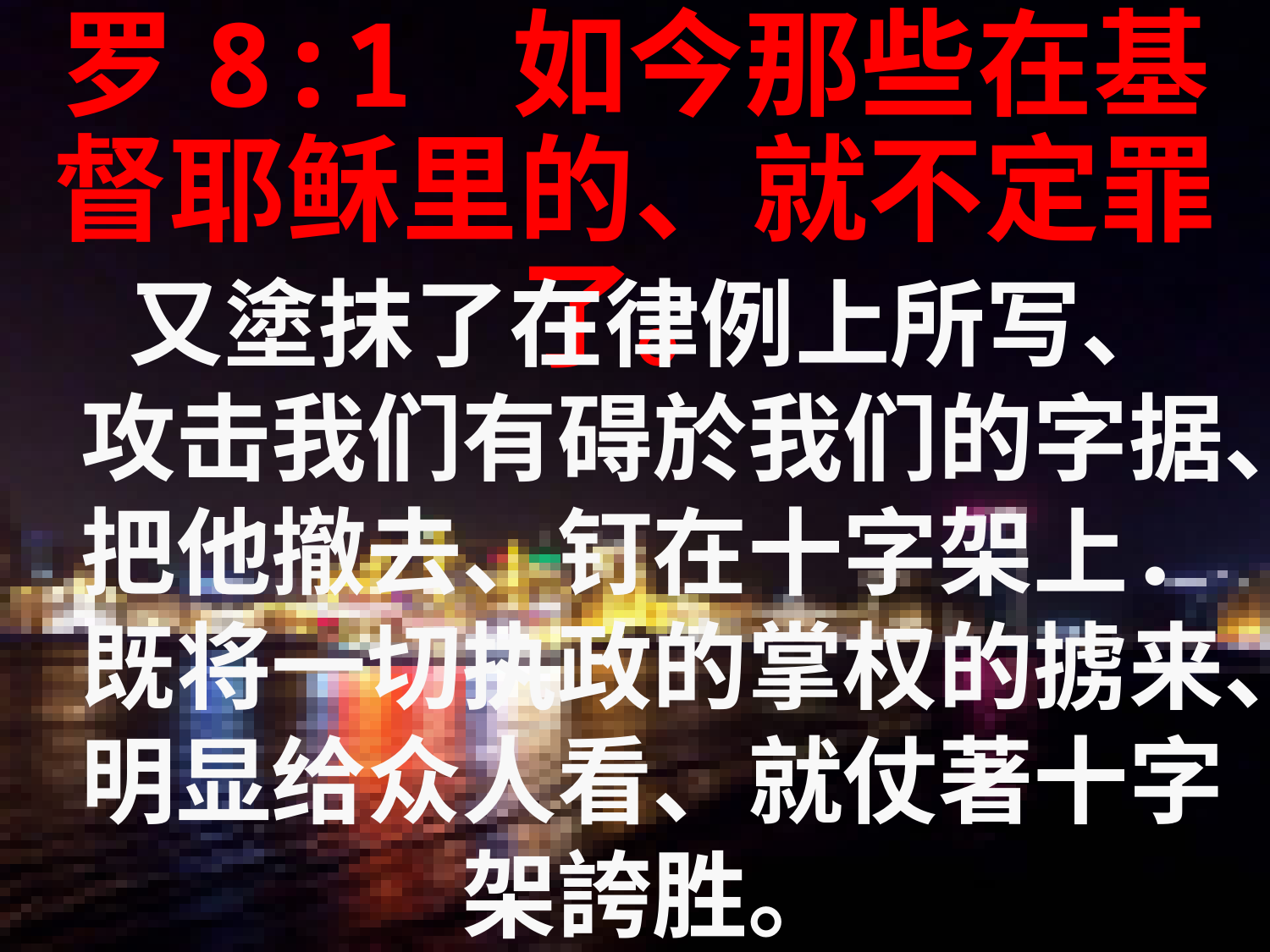

罗8:1 如今那些在基督耶稣里的、就不定罪了。
又塗抹了在律例上所写、
攻击我们有碍於我们的字据、把他撤去、钉在十字架上．既将一切执政的掌权的掳来、明显给众人看、就仗著十字架誇胜。